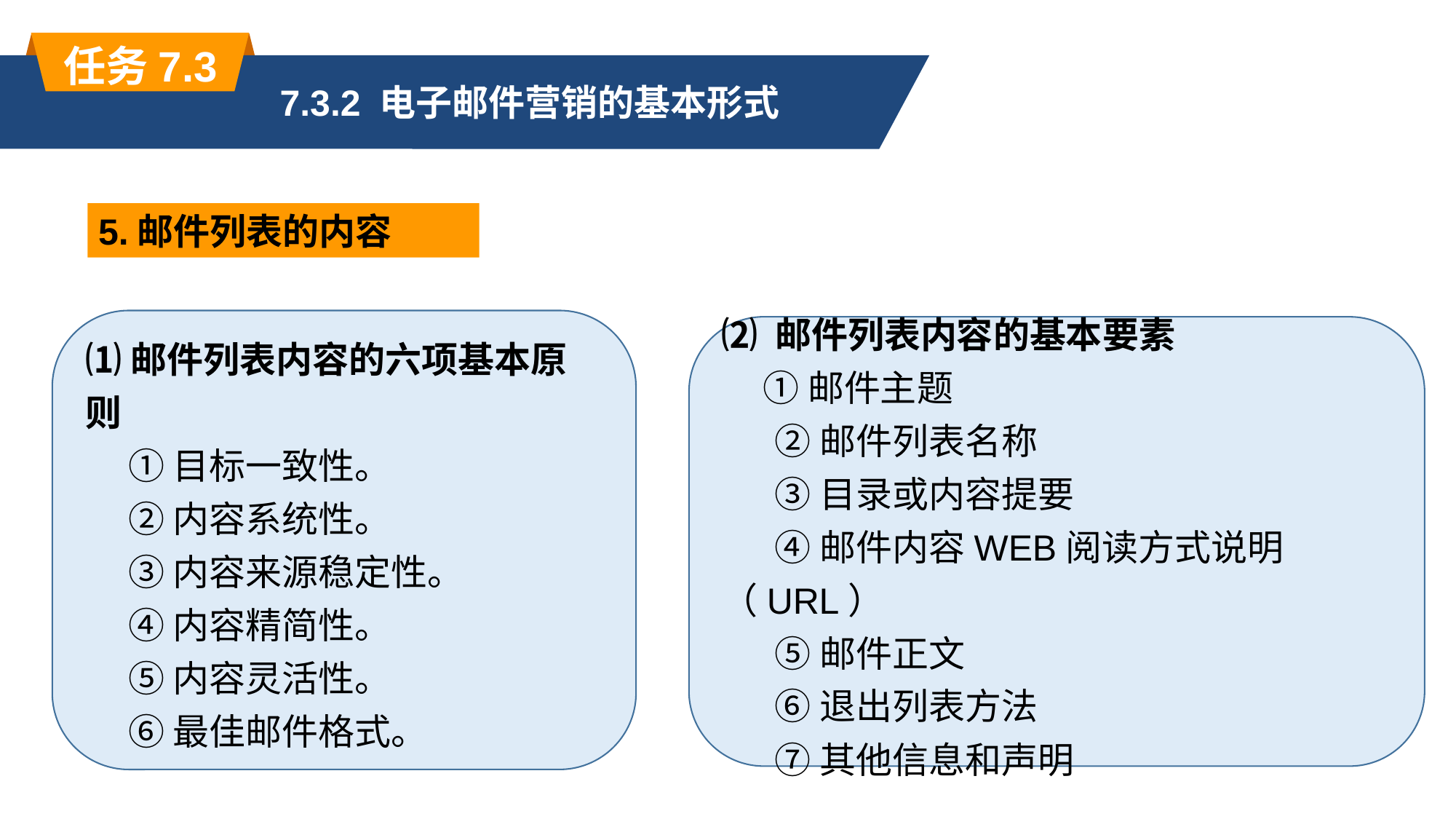

任务7.3

7.3.2 电子邮件营销的基本形式
5.邮件列表的内容
⑴邮件列表内容的六项基本原则
①目标一致性。
②内容系统性。
③内容来源稳定性。
④内容精简性。
⑤内容灵活性。
⑥最佳邮件格式。
⑵ 邮件列表内容的基本要素
     ①邮件主题
②邮件列表名称
③目录或内容提要
④邮件内容WEB阅读方式说明（URL）
⑤邮件正文
⑥退出列表方法
⑦其他信息和声明